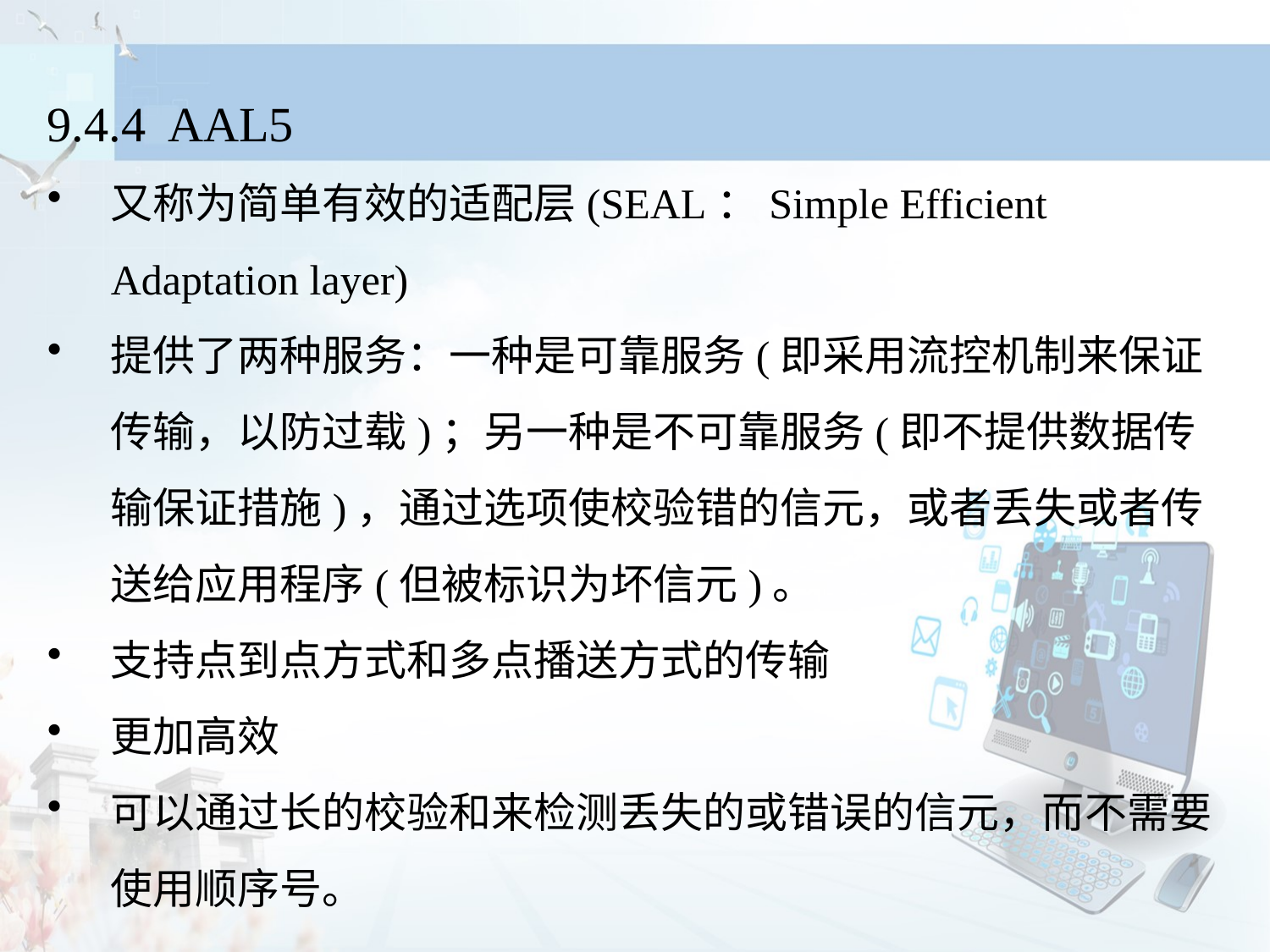

9.4.4  AAL5
又称为简单有效的适配层(SEAL：Simple Efficient Adaptation layer)
提供了两种服务：一种是可靠服务(即采用流控机制来保证传输，以防过载)；另一种是不可靠服务(即不提供数据传输保证措施)，通过选项使校验错的信元，或者丢失或者传送给应用程序(但被标识为坏信元)。
支持点到点方式和多点播送方式的传输
更加高效
可以通过长的校验和来检测丢失的或错误的信元，而不需要使用顺序号。